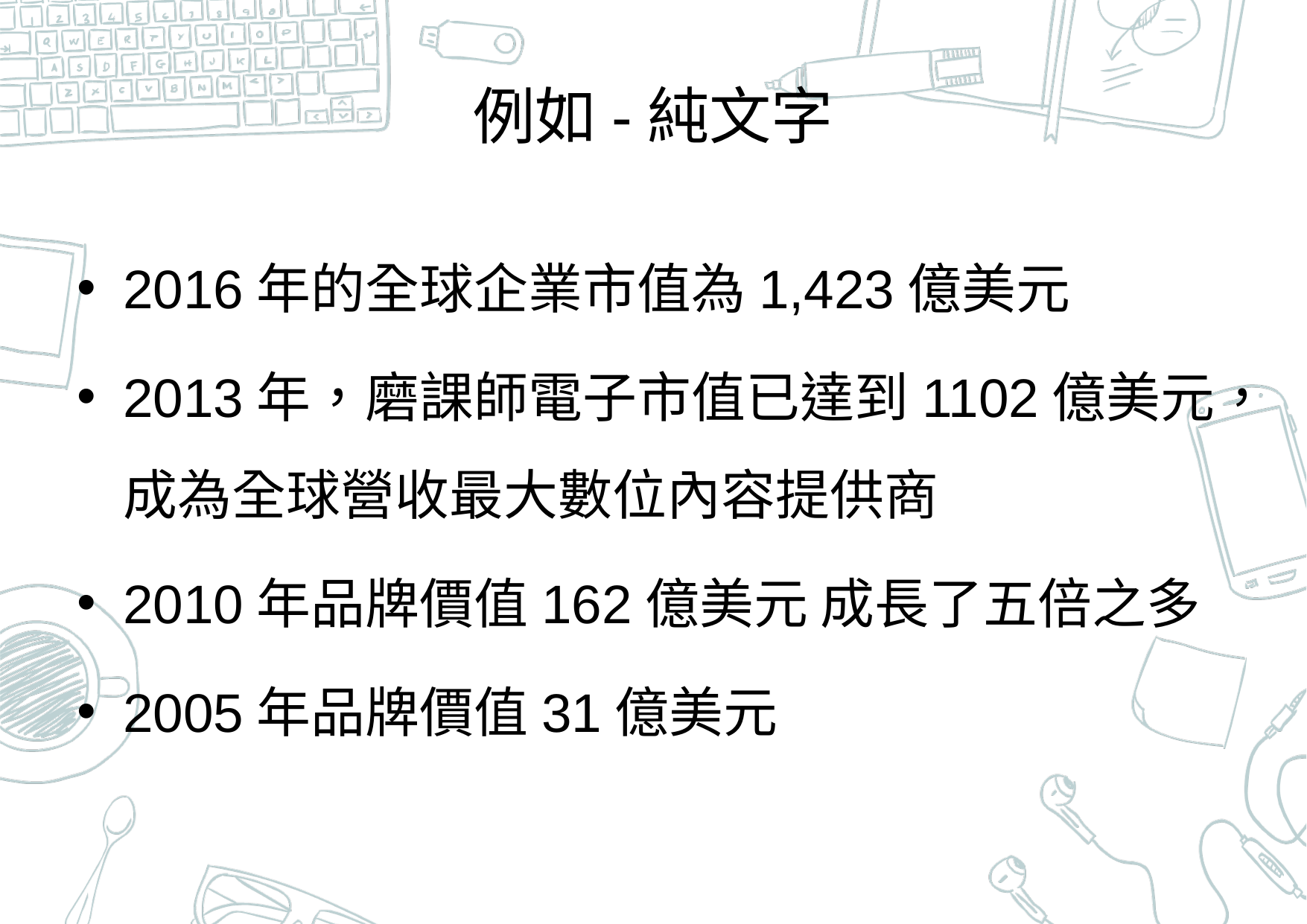

# 例如-純文字
2016年的全球企業市值為1,423億美元
2013年，磨課師電子市值已達到1102億美元，成為全球營收最大數位內容提供商
2010年品牌價值162億美元 成長了五倍之多
2005年品牌價值31億美元